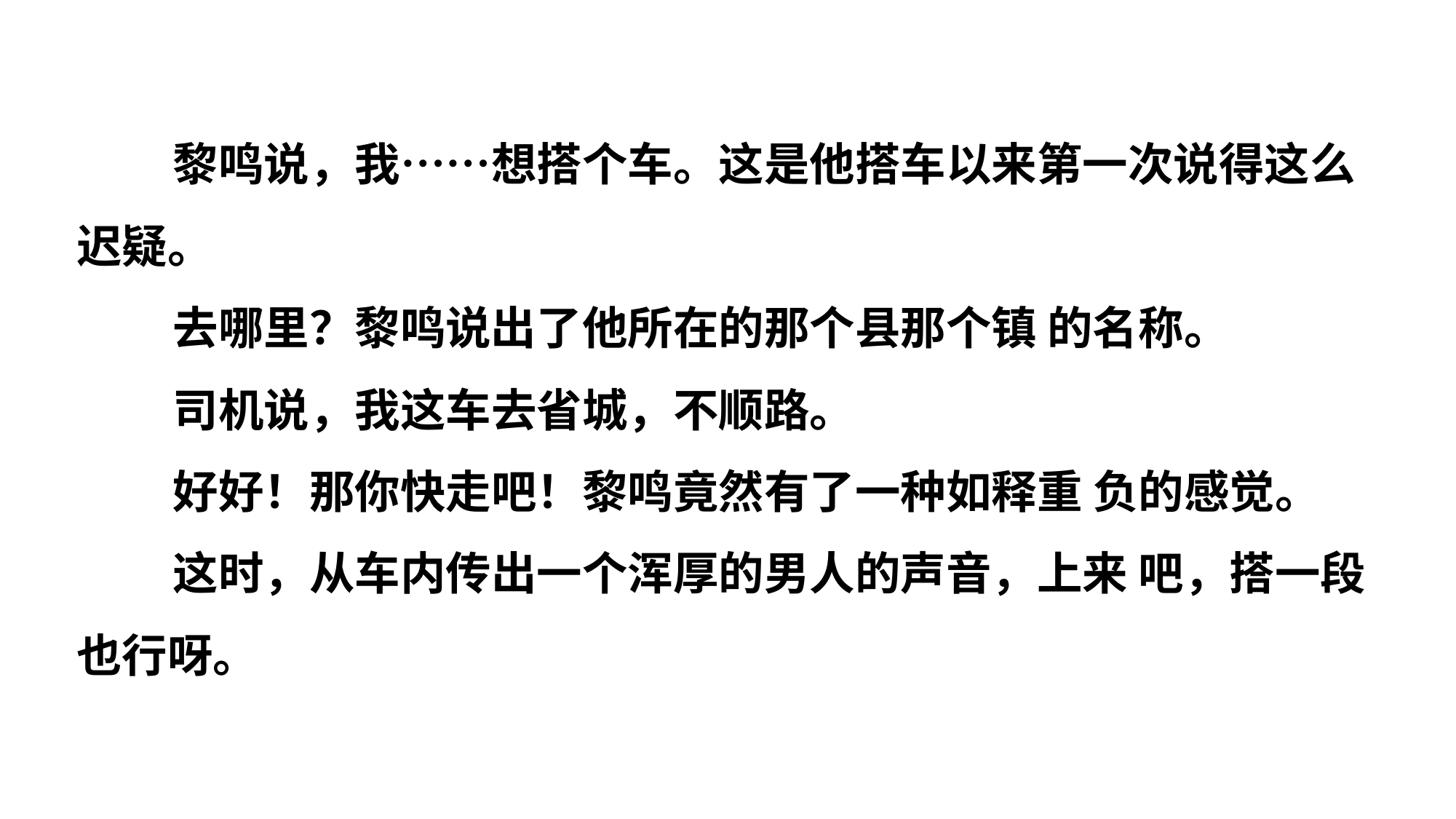

黎鸣说，我……想搭个车。这是他搭车以来第一次说得这么迟疑。
去哪里？黎鸣说出了他所在的那个县那个镇 的名称。
司机说，我这车去省城，不顺路。
好好！那你快走吧！黎鸣竟然有了一种如释重 负的感觉。
这时，从车内传出一个浑厚的男人的声音，上来 吧，搭一段也行呀。